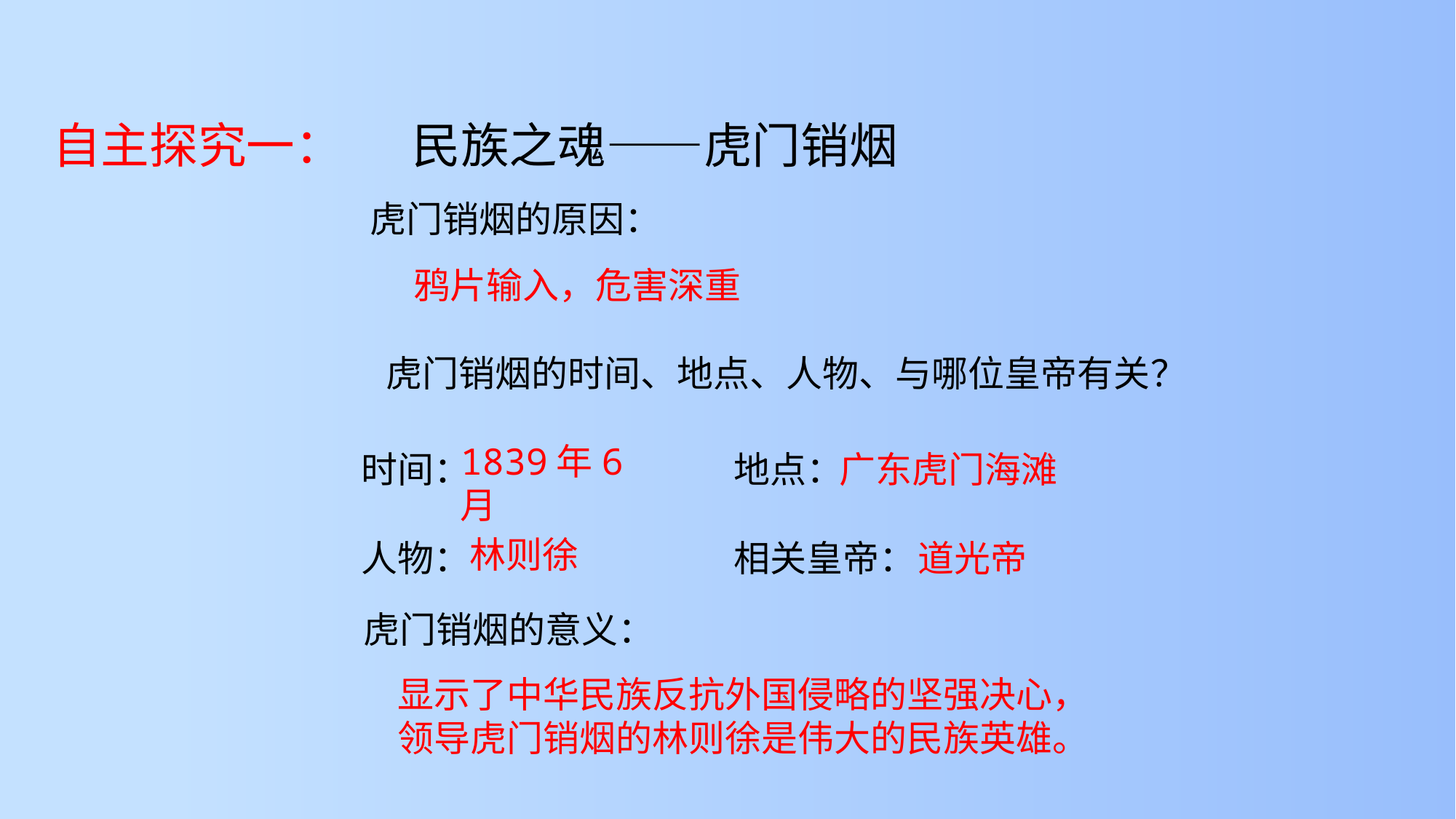

自主探究一：
民族之魂——虎门销烟
   虎门销烟的原因：
      鸦片输入，危害深重
     虎门销烟的时间、地点、人物、与哪位皇帝有关？
1839年6月
时间：
地点：
广东虎门海滩
林则徐
人物：
相关皇帝：
道光帝
虎门销烟的意义：
    显示了中华民族反抗外国侵略的坚强决心，
    领导虎门销烟的林则徐是伟大的民族英雄。